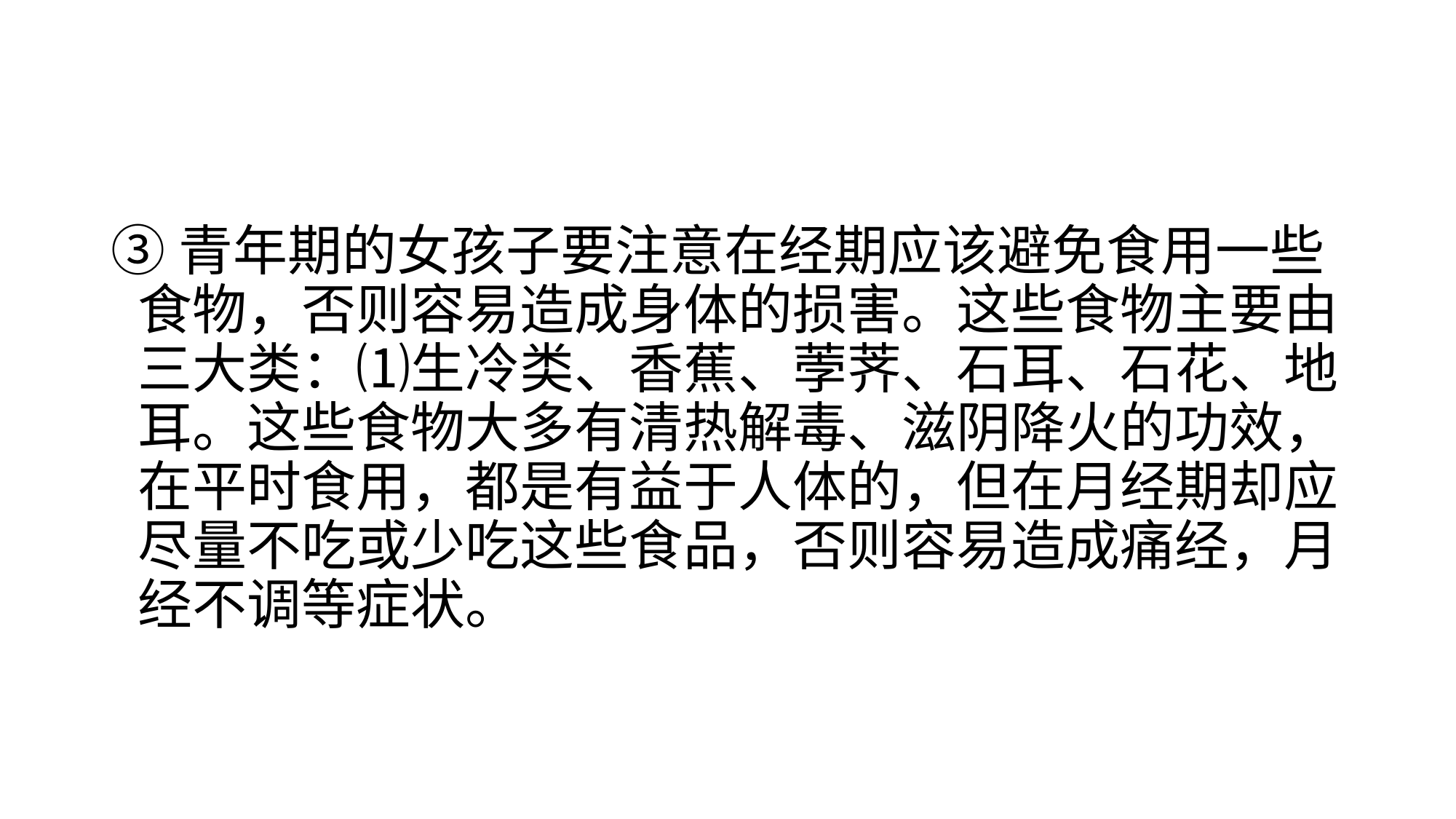

③青年期的女孩子要注意在经期应该避免食用一些食物，否则容易造成身体的损害。这些食物主要由三大类：⑴生冷类、香蕉、荸荠、石耳、石花、地耳。这些食物大多有清热解毒、滋阴降火的功效，在平时食用，都是有益于人体的，但在月经期却应尽量不吃或少吃这些食品，否则容易造成痛经，月经不调等症状。